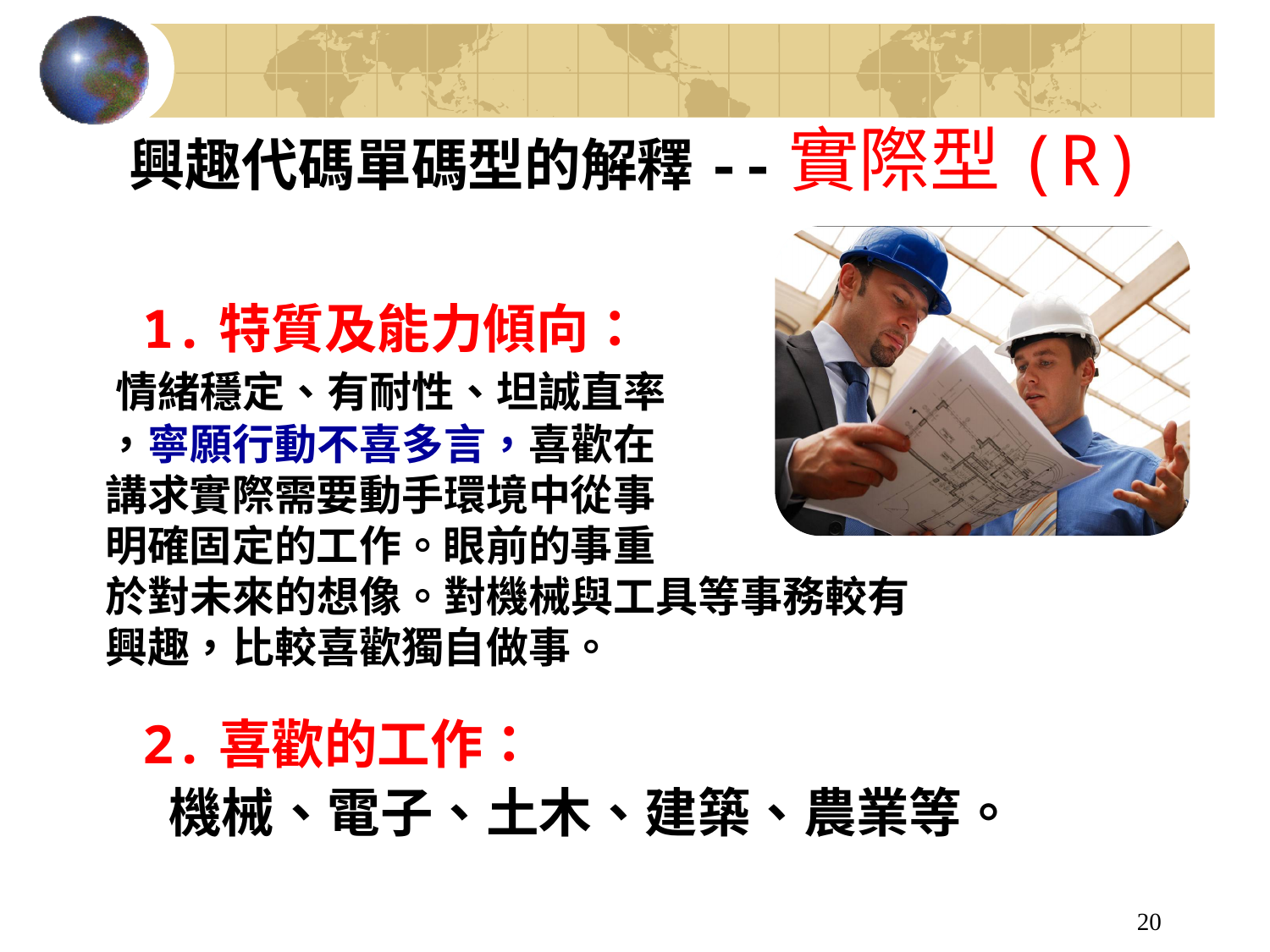

興趣代碼單碼型的解釋--實際型(R)

   1.特質及能力傾向：
     情緒穩定、有耐性、坦誠直率
     ，寧願行動不喜多言，喜歡在
     講求實際需要動手環境中從事
     明確固定的工作。眼前的事重
     於對未來的想像。對機械與工具等事務較有
     興趣，比較喜歡獨自做事。
   2.喜歡的工作：
         機械、電子、土木、建築、農業等。
20